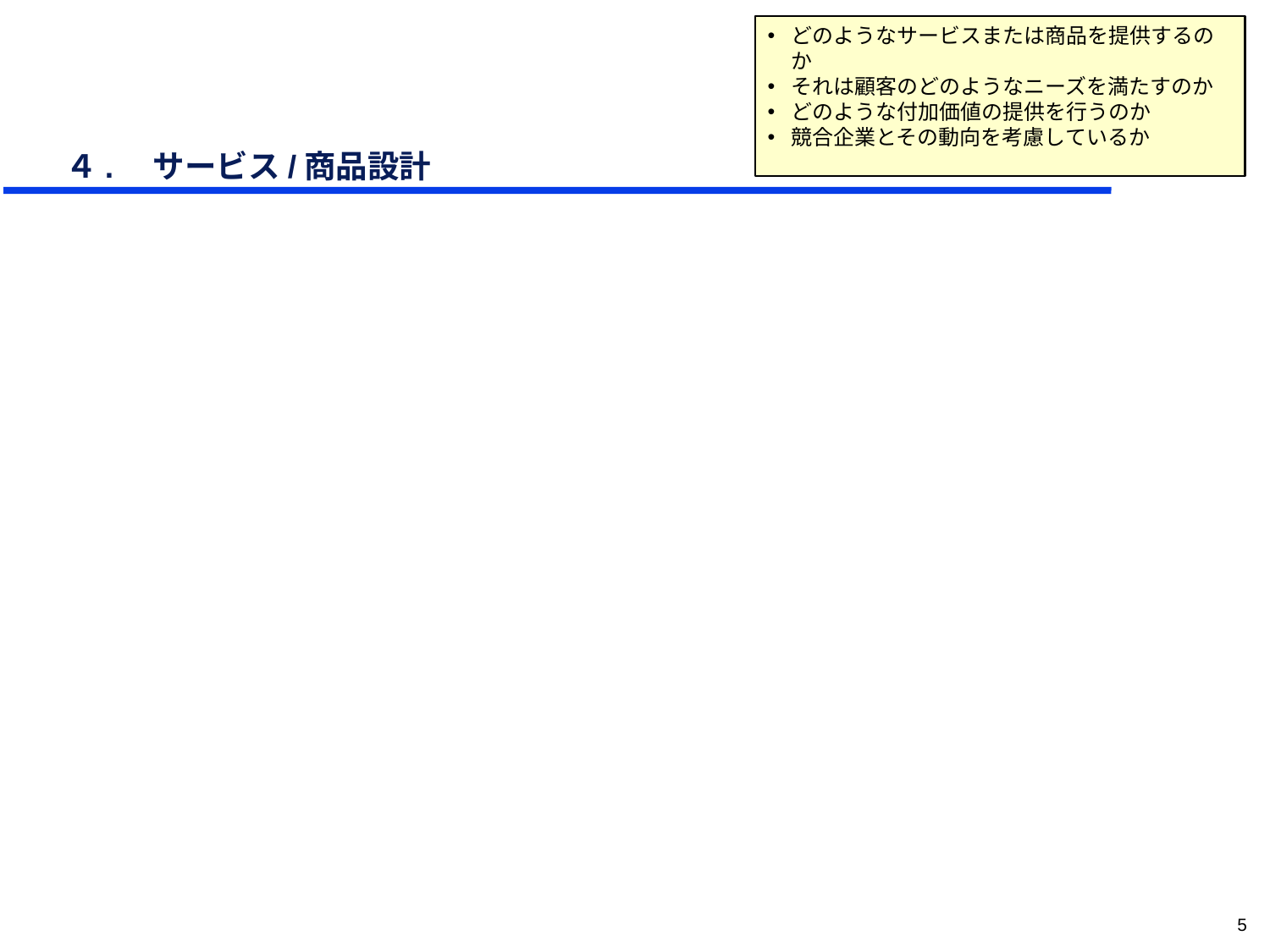

どのようなサービスまたは商品を提供するのか
それは顧客のどのようなニーズを満たすのか
どのような付加価値の提供を行うのか
競合企業とその動向を考慮しているか

# ４.　サービス/商品設計